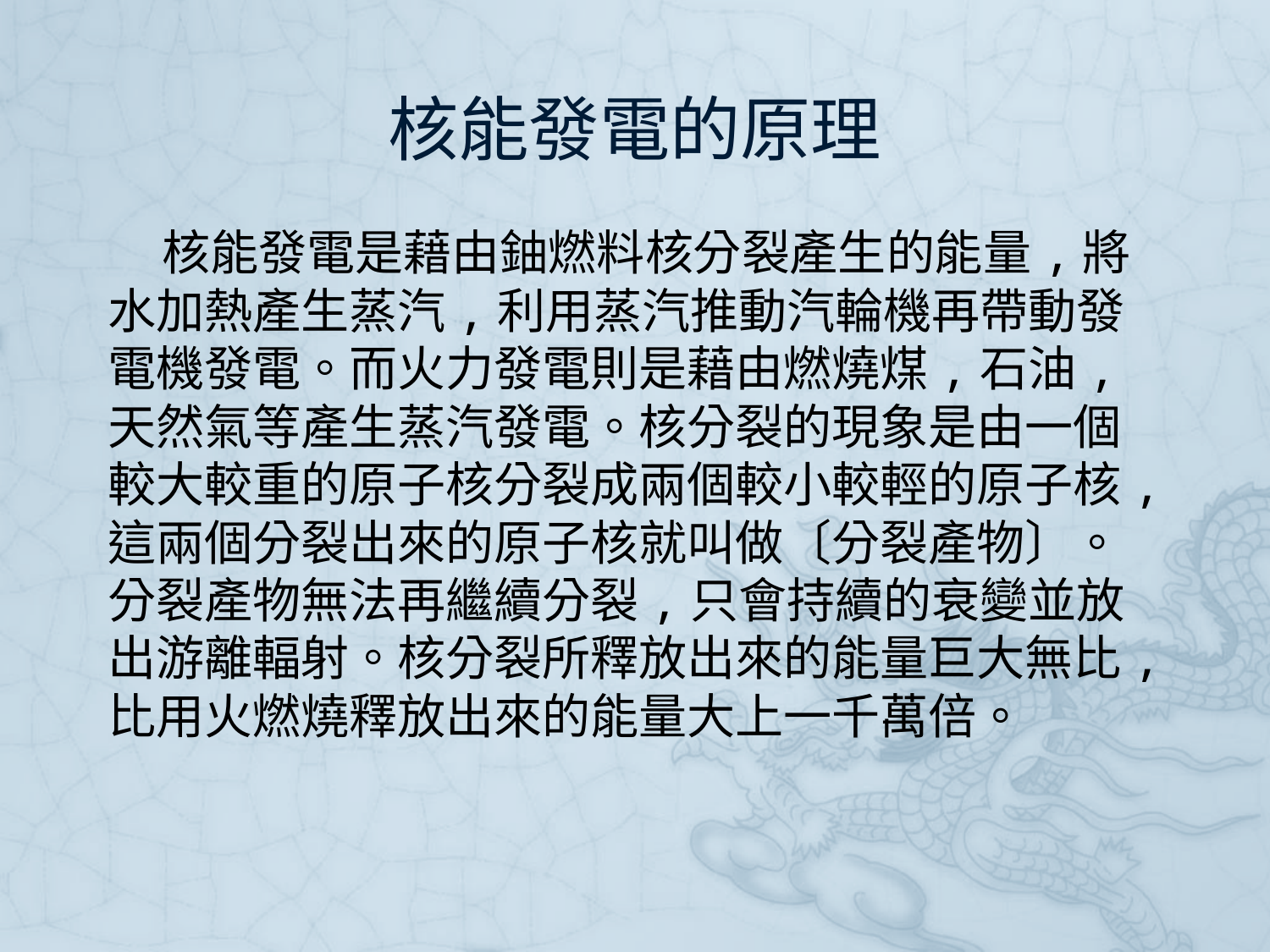

# 核能發電的原理
    核能發電是藉由鈾燃料核分裂產生的能量,將水加熱產生蒸汽,利用蒸汽推動汽輪機再帶動發電機發電。而火力發電則是藉由燃燒煤,石油,天然氣等產生蒸汽發電。核分裂的現象是由一個較大較重的原子核分裂成兩個較小較輕的原子核,這兩個分裂出來的原子核就叫做〔分裂產物〕。分裂產物無法再繼續分裂,只會持續的衰變並放出游離輻射。核分裂所釋放出來的能量巨大無比,比用火燃燒釋放出來的能量大上一千萬倍。